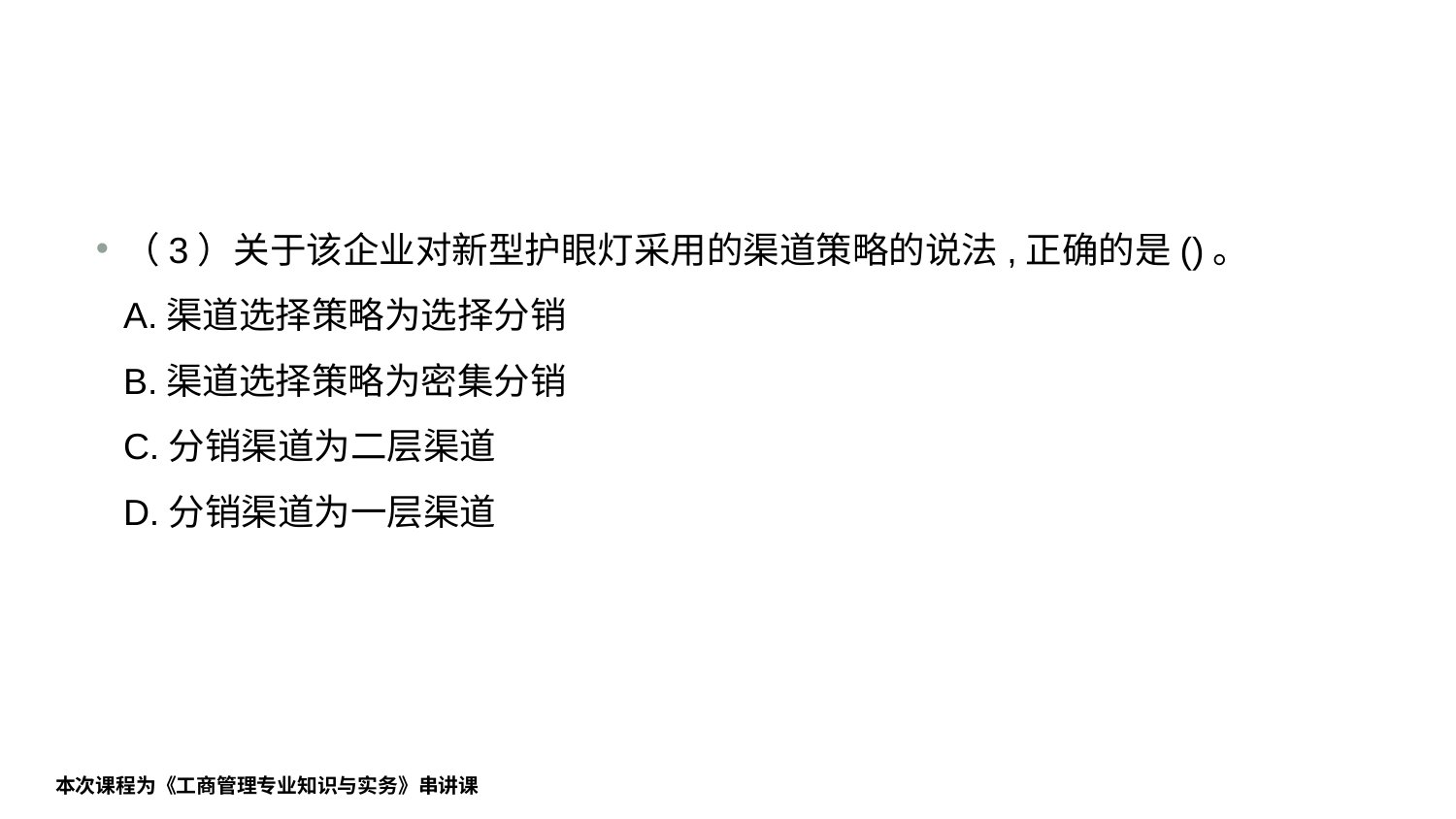

#

（3）关于该企业对新型护眼灯采用的渠道策略的说法,正确的是()。
A.渠道选择策略为选择分销
B.渠道选择策略为密集分销
C.分销渠道为二层渠道
D.分销渠道为一层渠道